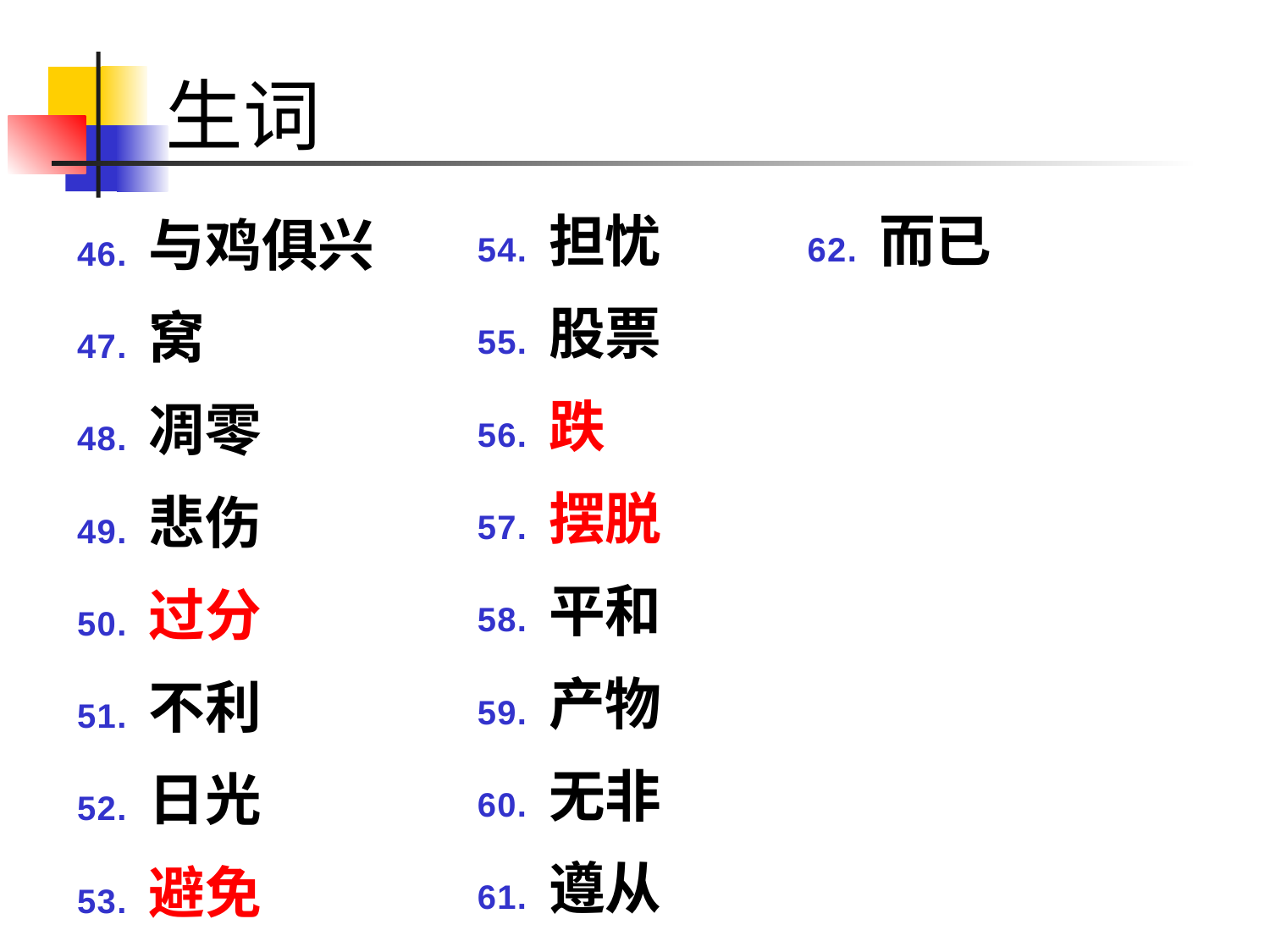

# 生词
担忧
股票
跌
摆脱
平和
产物
无非
遵从
而已
与鸡俱兴
窝
凋零
悲伤
过分
不利
日光
避免